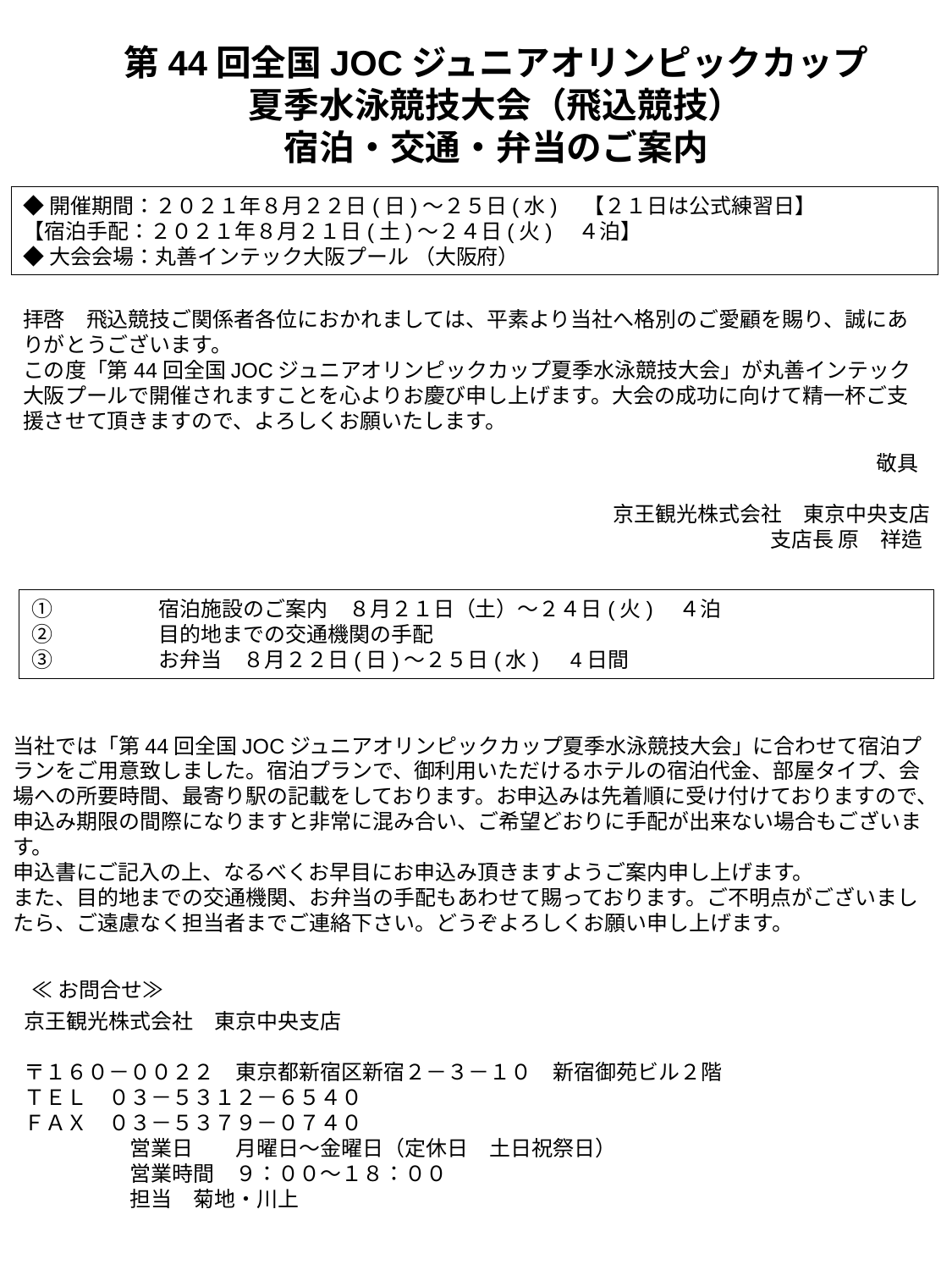

第44回全国JOCジュニアオリンピックカップ
夏季水泳競技大会（飛込競技）
宿泊・交通・弁当のご案内
◆開催期間：２０２１年８月２２日(日)～２５日(水)　【２１日は公式練習日】
【宿泊手配：２０２１年８月２１日(土)～２４日(火)　４泊】
◆大会会場：丸善インテック大阪プール （大阪府）
拝啓　飛込競技ご関係者各位におかれましては、平素より当社へ格別のご愛顧を賜り、誠にありがとうございます。
この度「第44回全国JOCジュニアオリンピックカップ夏季水泳競技大会」が丸善インテック大阪プールで開催されますことを心よりお慶び申し上げます。大会の成功に向けて精一杯ご支援させて頂きますので、よろしくお願いたします。

　　　　　　　　　　　　　　　　　　　　　　　敬具

　　　　　　　　　　　京王観光株式会社　東京中央支店
　　　　　　　　　　　　　　  　　　　支店長 原　祥造

①	宿泊施設のご案内　８月２１日（土）～２４日(火)　４泊
②	目的地までの交通機関の手配
③	お弁当　８月２２日(日)～２５日(水)　4日間
当社では「第44回全国JOCジュニアオリンピックカップ夏季水泳競技大会」に合わせて宿泊プランをご用意致しました。宿泊プランで、御利用いただけるホテルの宿泊代金、部屋タイプ、会場への所要時間、最寄り駅の記載をしております。お申込みは先着順に受け付けておりますので、申込み期限の間際になりますと非常に混み合い、ご希望どおりに手配が出来ない場合もございます。
申込書にご記入の上、なるべくお早目にお申込み頂きますようご案内申し上げます。
また、目的地までの交通機関、お弁当の手配もあわせて賜っております。ご不明点がございましたら、ご遠慮なく担当者までご連絡下さい。どうぞよろしくお願い申し上げます。
≪お問合せ≫
京王観光株式会社　東京中央支店

〒１６０－００２２　東京都新宿区新宿２－３－１０　新宿御苑ビル２階
ＴＥＬ　０３－５３１２－６５４０
ＦＡＸ　０３－５３７９－０７４０
　　　　　営業日　　月曜日～金曜日（定休日　土日祝祭日）
　　　　　営業時間　９：００～１８：００
　　　　　担当　菊地・川上